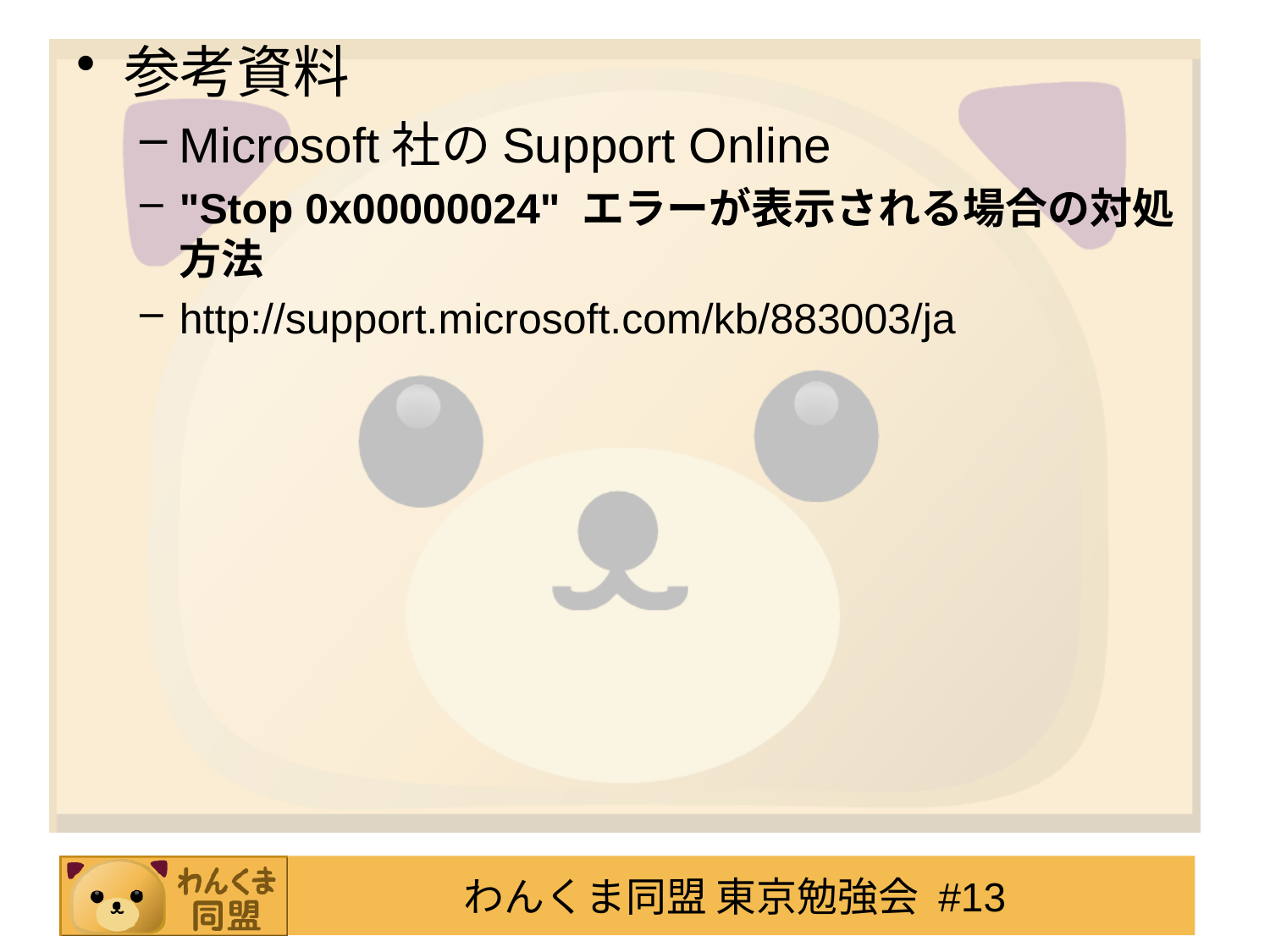

参考資料
Microsoft社のSupport Online
"Stop 0x00000024" エラーが表示される場合の対処方法
http://support.microsoft.com/kb/883003/ja